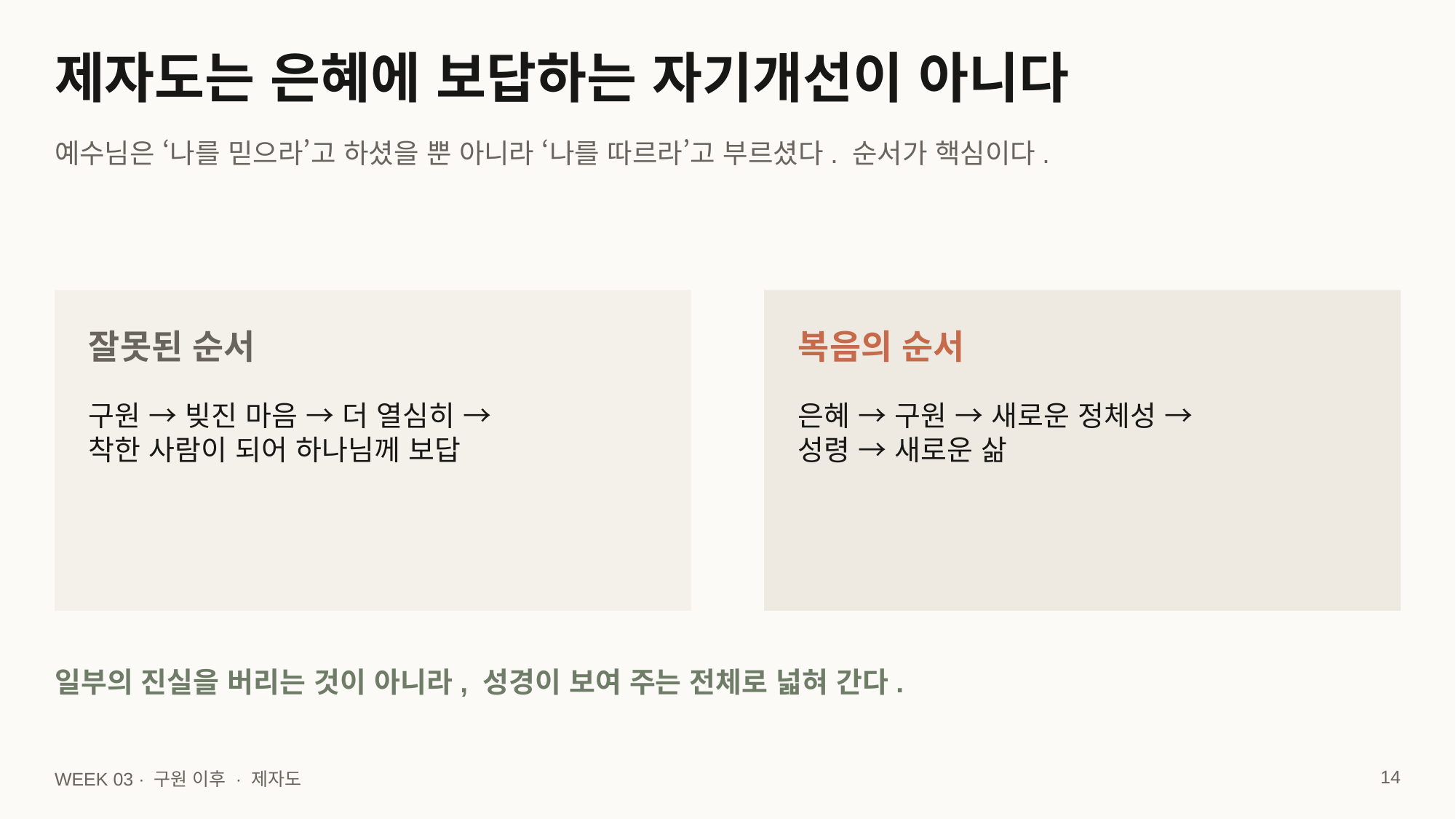

제자도는 은혜에 보답하는 자기개선이 아니다
예수님은 ‘나를 믿으라’고 하셨을 뿐 아니라 ‘나를 따르라’고 부르셨다. 순서가 핵심이다.

잘못된 순서
복음의 순서
구원 → 빚진 마음 → 더 열심히 →
착한 사람이 되어 하나님께 보답
은혜 → 구원 → 새로운 정체성 →
성령 → 새로운 삶
일부의 진실을 버리는 것이 아니라, 성경이 보여 주는 전체로 넓혀 간다.
14
WEEK 03 · 구원 이후 · 제자도